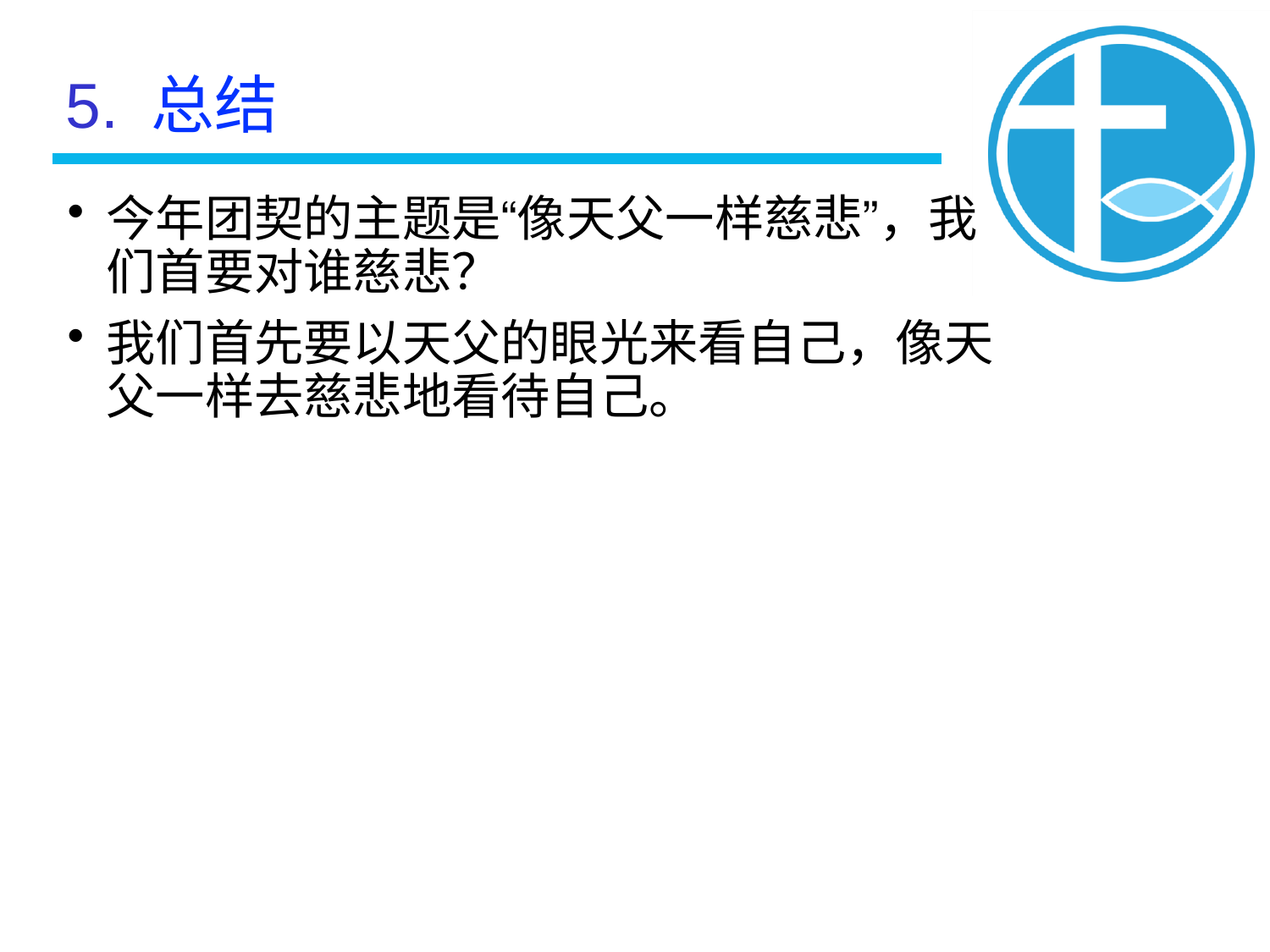

5. 总结
今年团契的主题是“像天父一样慈悲”，我们首要对谁慈悲？
我们首先要以天父的眼光来看自己，像天父一样去慈悲地看待自己。